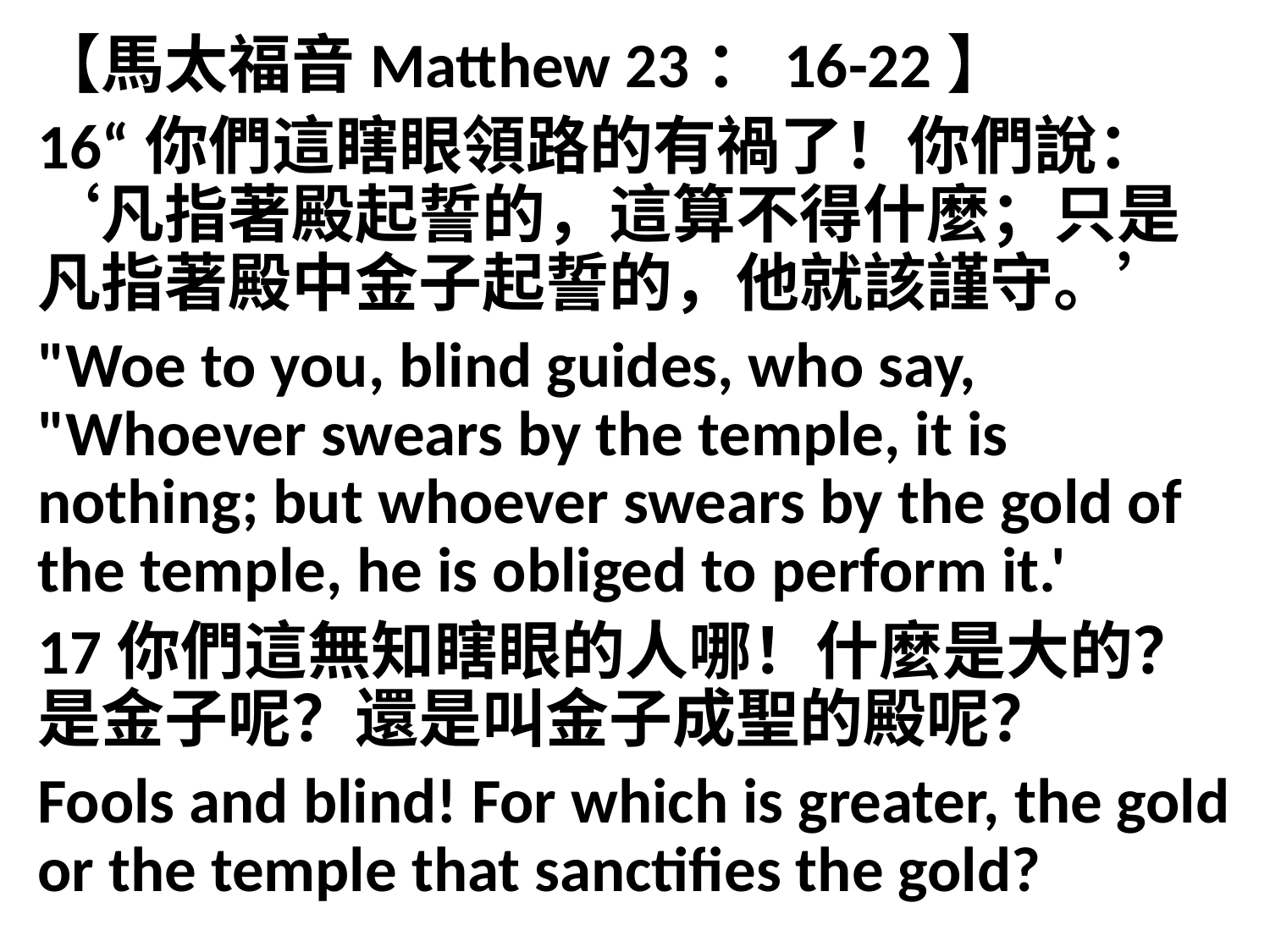

【馬太福音Matthew 23：16-22】
16“你們這瞎眼領路的有禍了！你們說：‘凡指著殿起誓的，這算不得什麼；只是凡指著殿中金子起誓的，他就該謹守。’
"Woe to you, blind guides, who say, "Whoever swears by the temple, it is nothing; but whoever swears by the gold of the temple, he is obliged to perform it.'
17你們這無知瞎眼的人哪！什麼是大的？是金子呢？還是叫金子成聖的殿呢？
Fools and blind! For which is greater, the gold or the temple that sanctifies the gold?